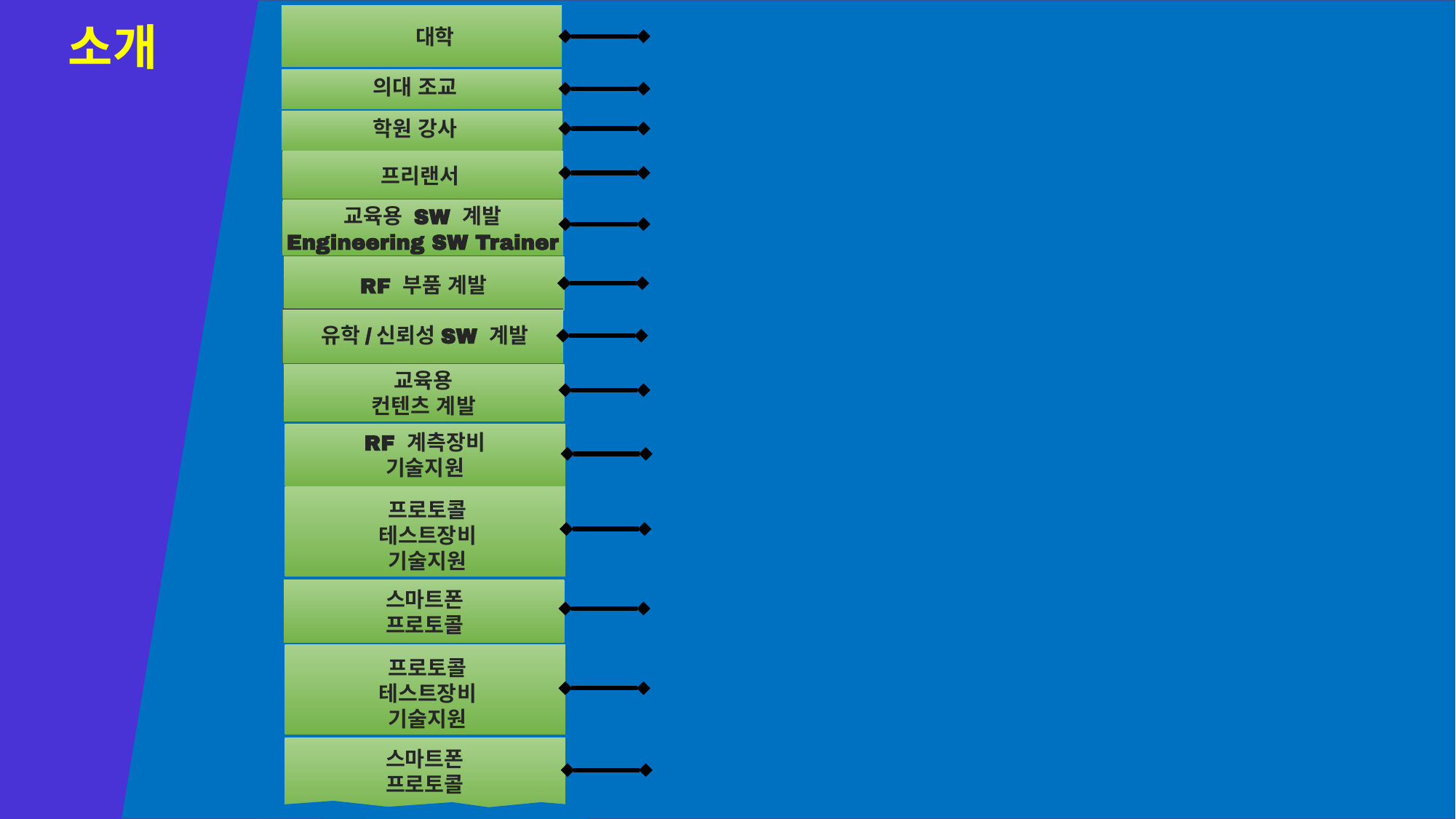

소개
대학
의대 조교

학원 강사

프리랜서
교육용 SW 계발
Engineering SW Trainer

RF 부품 계발

유학/신뢰성SW 계발
교육용
컨텐츠 계발

RF 계측장비
기술지원

프로토콜
테스트장비
기술지원

스마트폰
프로토콜

프로토콜
테스트장비
기술지원

스마트폰
프로토콜